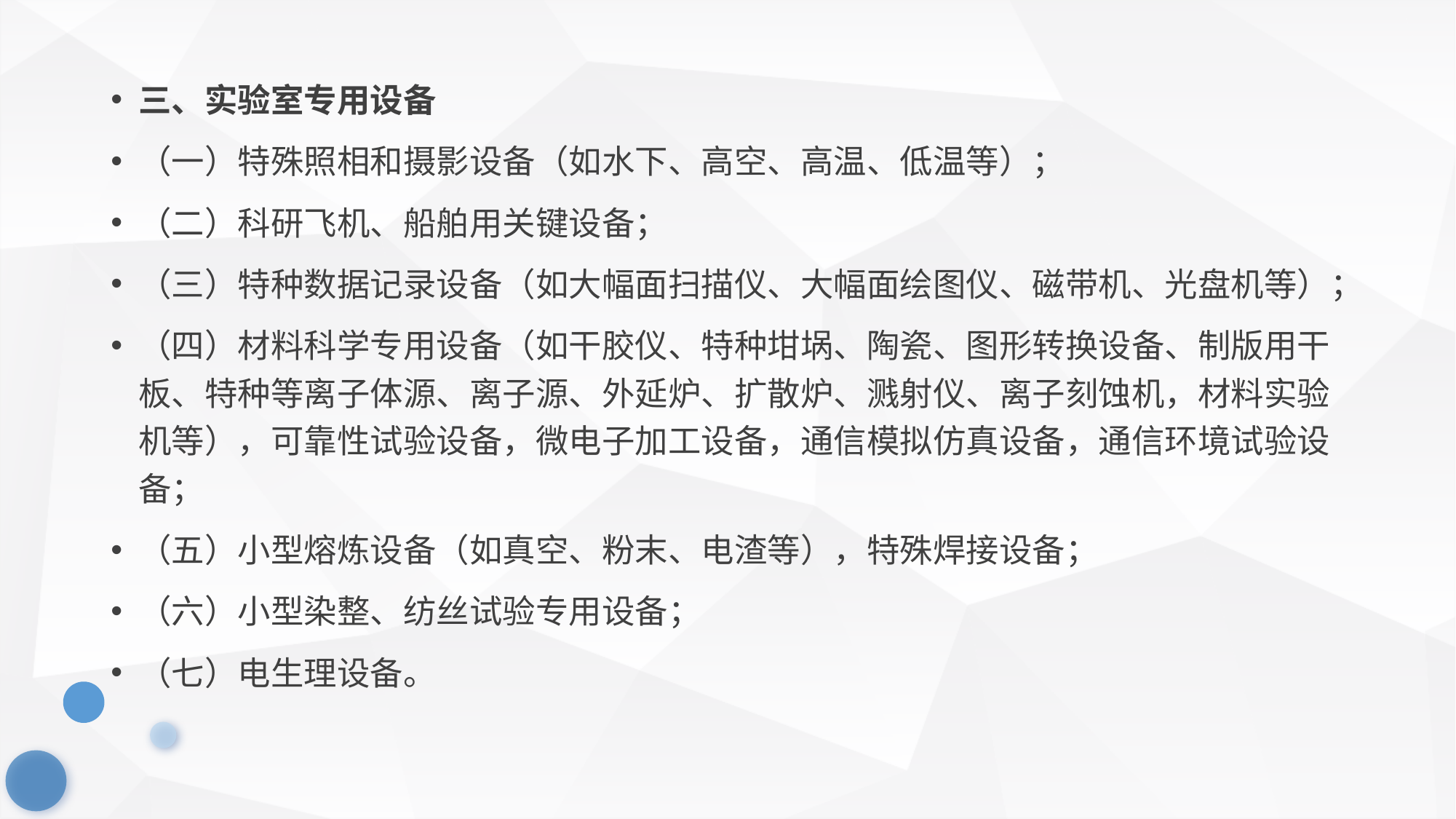

三、实验室专用设备
（一）特殊照相和摄影设备（如水下、高空、高温、低温等）；
（二）科研飞机、船舶用关键设备；
（三）特种数据记录设备（如大幅面扫描仪、大幅面绘图仪、磁带机、光盘机等）；
（四）材料科学专用设备（如干胶仪、特种坩埚、陶瓷、图形转换设备、制版用干板、特种等离子体源、离子源、外延炉、扩散炉、溅射仪、离子刻蚀机，材料实验机等），可靠性试验设备，微电子加工设备，通信模拟仿真设备，通信环境试验设备；
（五）小型熔炼设备（如真空、粉末、电渣等），特殊焊接设备；
（六）小型染整、纺丝试验专用设备；
（七）电生理设备。